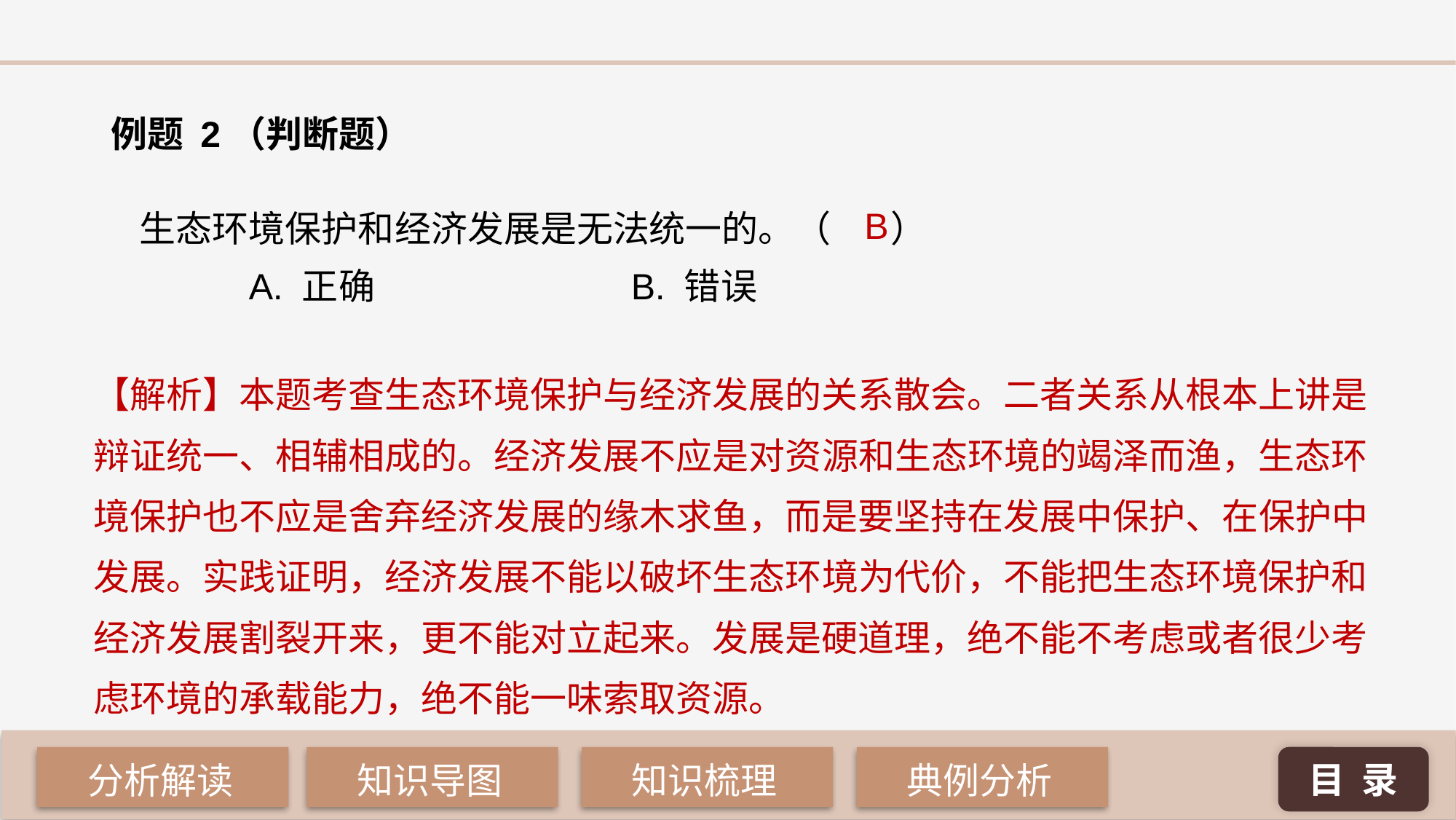

例题 2（判断题）
生态环境保护和经济发展是无法统一的。（ 	     ）
A. 正确 			B. 错误
B
【解析】本题考查生态环境保护与经济发展的关系散会。二者关系从根本上讲是辩证统一、相辅相成的。经济发展不应是对资源和生态环境的竭泽而渔，生态环境保护也不应是舍弃经济发展的缘木求鱼，而是要坚持在发展中保护、在保护中发展。实践证明，经济发展不能以破坏生态环境为代价，不能把生态环境保护和经济发展割裂开来，更不能对立起来。发展是硬道理，绝不能不考虑或者很少考虑环境的承载能力，绝不能一味索取资源。